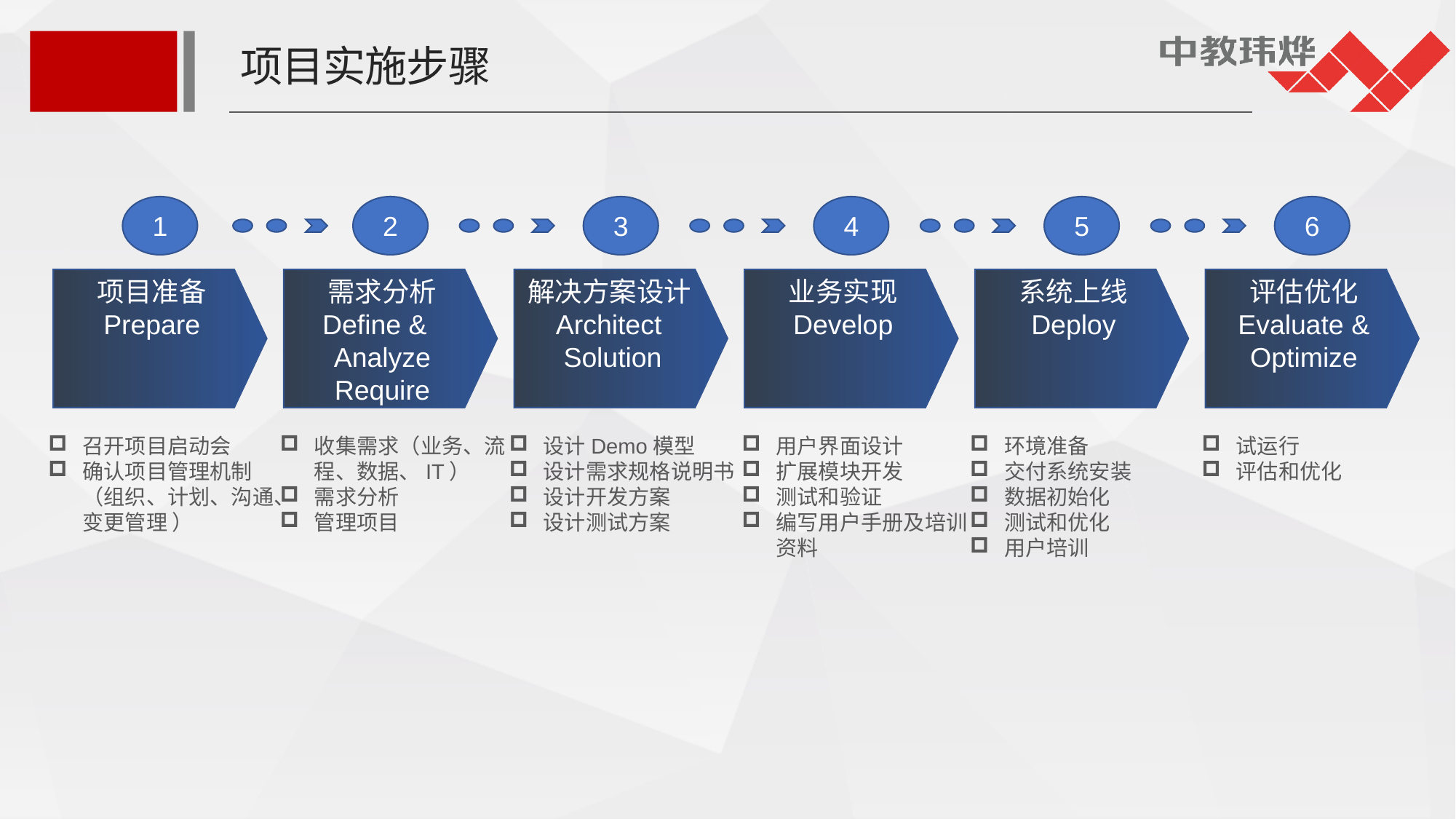

项目实施步骤
1
2
3
4
5
6

项目准备
Prepare
需求分析
Define &   Analyze Require
解决方案设计  Architect  Solution
业务实现
Develop
系统上线
Deploy
评估优化
Evaluate & Optimize
召开项目启动会
确认项目管理机制（组织、计划、沟通、变更管理 ）

收集需求（业务、流程、数据、IT）
需求分析
管理项目
设计Demo模型
设计需求规格说明书
设计开发方案
设计测试方案
用户界面设计
扩展模块开发
测试和验证
编写用户手册及培训资料

环境准备
交付系统安装
数据初始化
测试和优化
用户培训
试运行
评估和优化